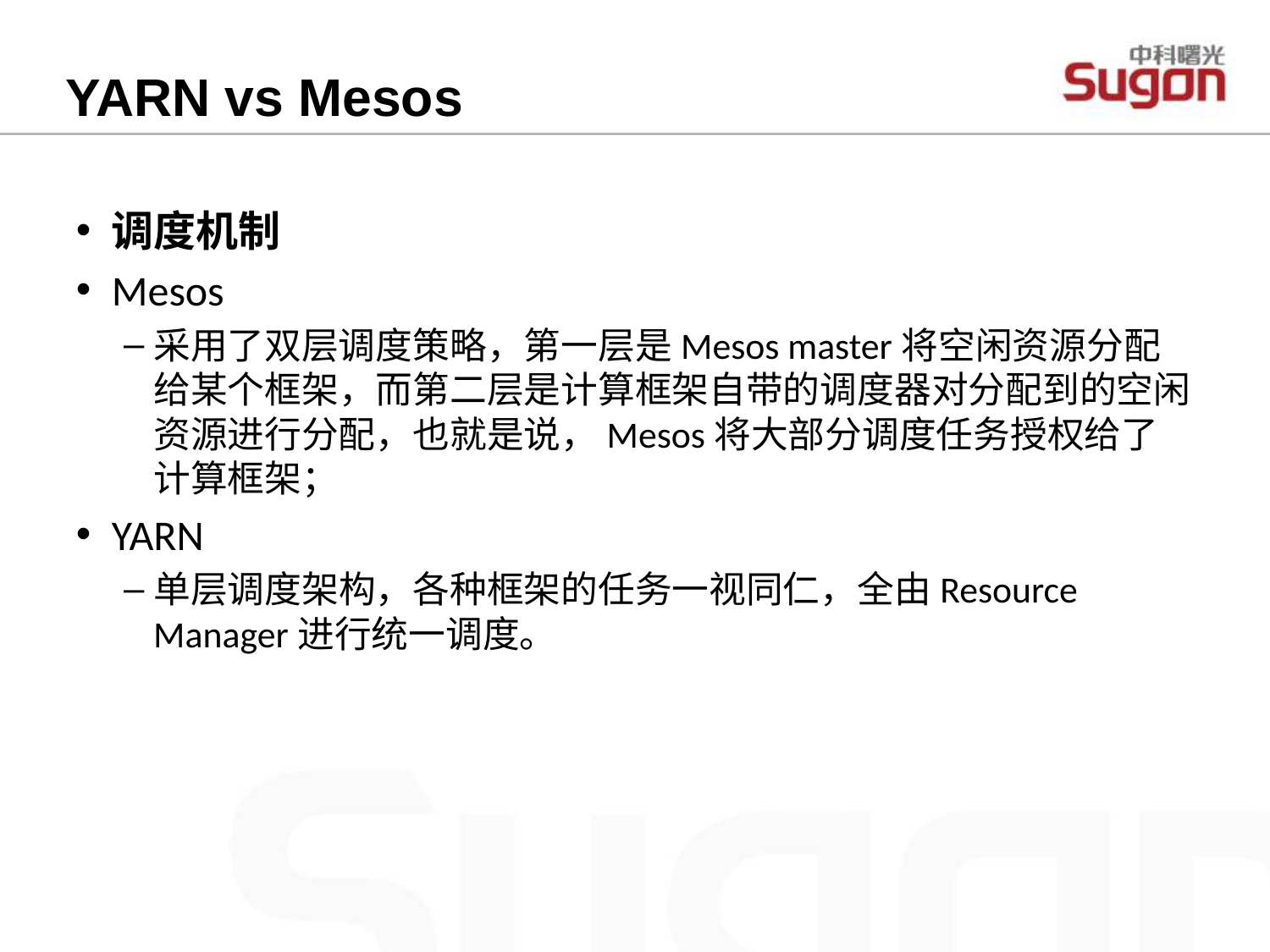

# YARN vs Mesos
调度机制
Mesos
采用了双层调度策略，第一层是Mesos master将空闲资源分配给某个框架，而第二层是计算框架自带的调度器对分配到的空闲资源进行分配，也就是说，Mesos将大部分调度任务授权给了计算框架；
YARN
单层调度架构，各种框架的任务一视同仁，全由Resource Manager进行统一调度。